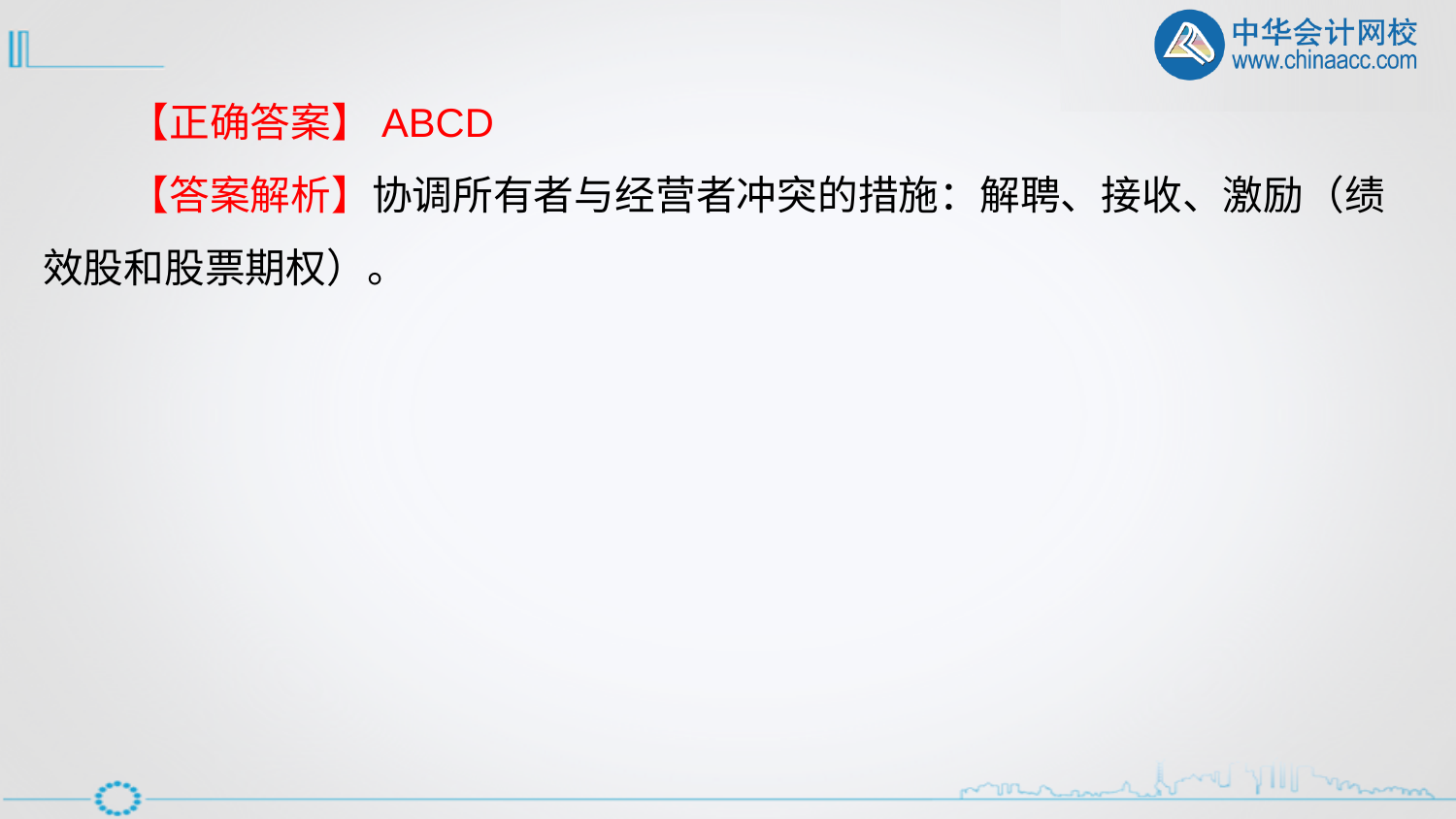

【正确答案】ABCD
【答案解析】协调所有者与经营者冲突的措施：解聘、接收、激励（绩效股和股票期权）。